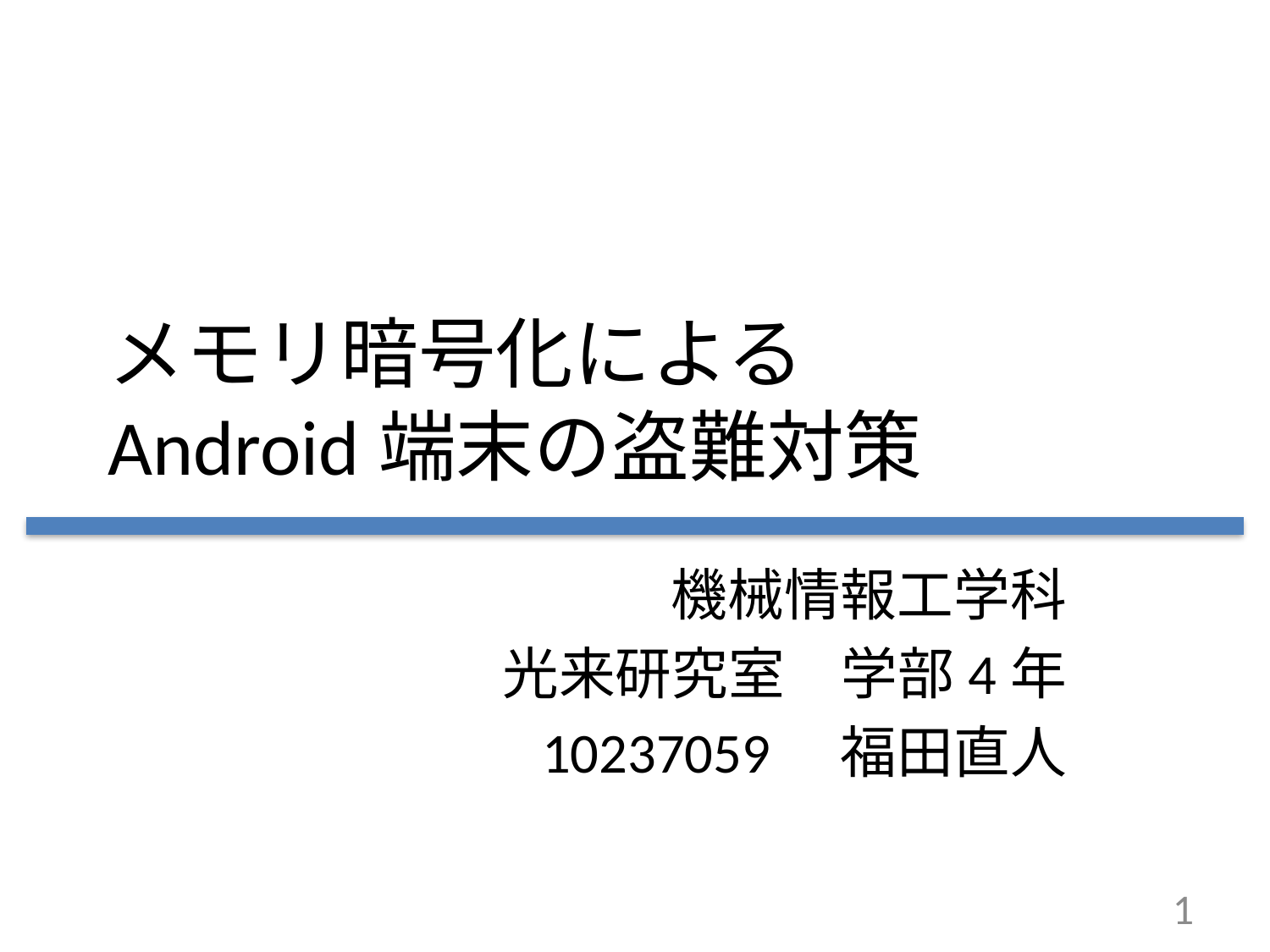

# メモリ暗号化による Android端末の盗難対策
機械情報工学科
光来研究室　学部4年
10237059　福田直人
1